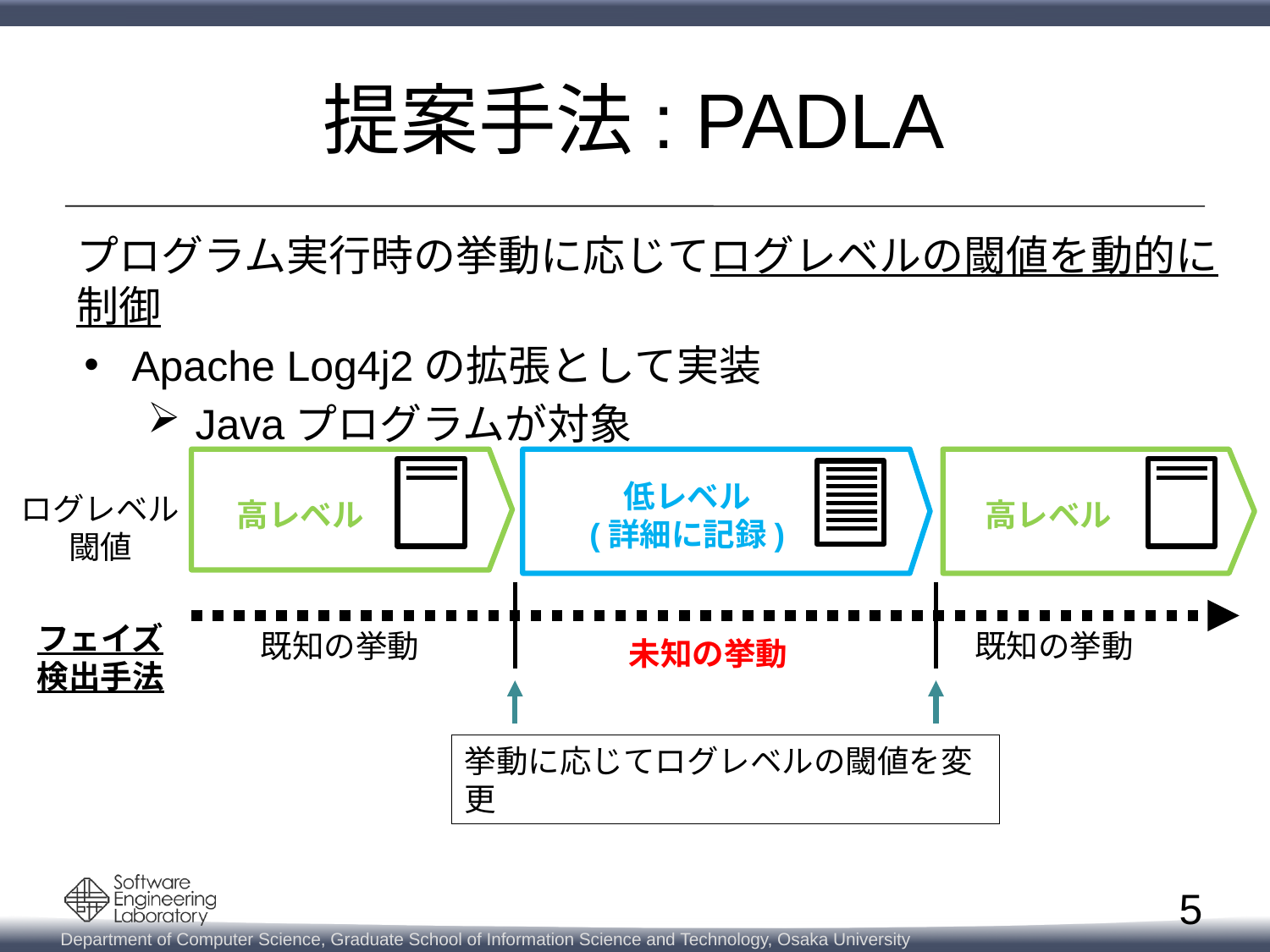

# 提案手法: PADLA
プログラム実行時の挙動に応じてログレベルの閾値を動的に制御
Apache Log4j2の拡張として実装
Javaプログラムが対象

低レベル
(詳細に記録)
高レベル
高レベル
ログレベル
閾値
フェイズ
検出手法
既知の挙動
既知の挙動
未知の挙動
挙動に応じてログレベルの閾値を変更
5